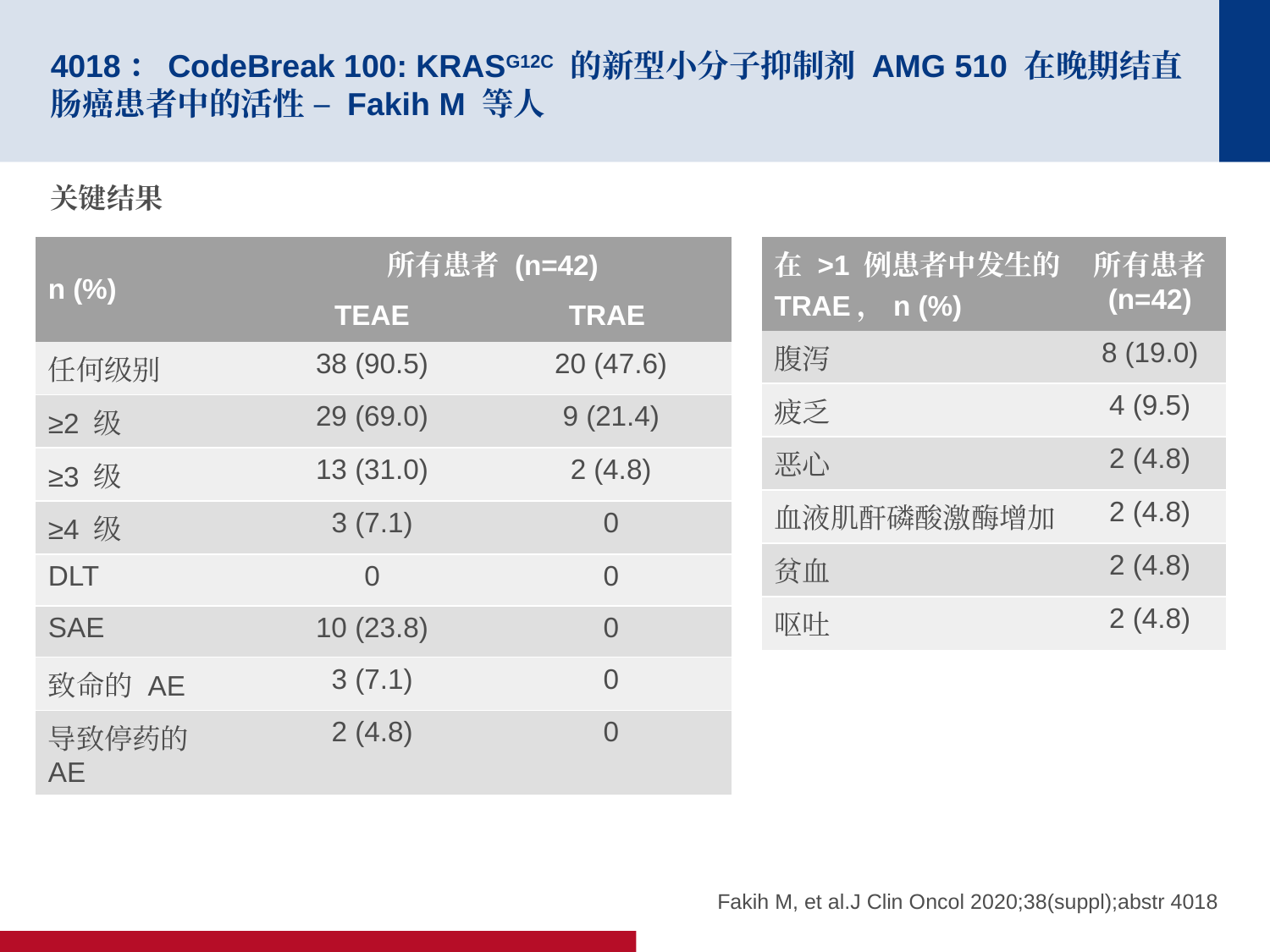

# 4018：CodeBreak 100: KRASG12C 的新型小分子抑制剂 AMG 510 在晚期结直肠癌患者中的活性 – Fakih M 等人
关键结果

| n (%) | 所有患者 (n=42) |  |
| --- | --- | --- |
|  | TEAE | TRAE |
| 任何级别 | 38 (90.5) | 20 (47.6) |
| ≥2 级 | 29 (69.0) | 9 (21.4) |
| ≥3 级 | 13 (31.0) | 2 (4.8) |
| ≥4 级 | 3 (7.1) | 0 |
| DLT | 0 | 0 |
| SAE | 10 (23.8) | 0 |
| 致命的 AE | 3 (7.1) | 0 |
| 导致停药的 AE | 2 (4.8) | 0 |
| 在 >1 例患者中发生的 TRAE，n (%) | 所有患者 (n=42) |
| --- | --- |
| 腹泻 | 8 (19.0) |
| 疲乏 | 4 (9.5) |
| 恶心 | 2 (4.8) |
| 血液肌酐磷酸激酶增加 | 2 (4.8) |
| 贫血 | 2 (4.8) |
| 呕吐 | 2 (4.8) |
Fakih M, et al.J Clin Oncol 2020;38(suppl);abstr 4018